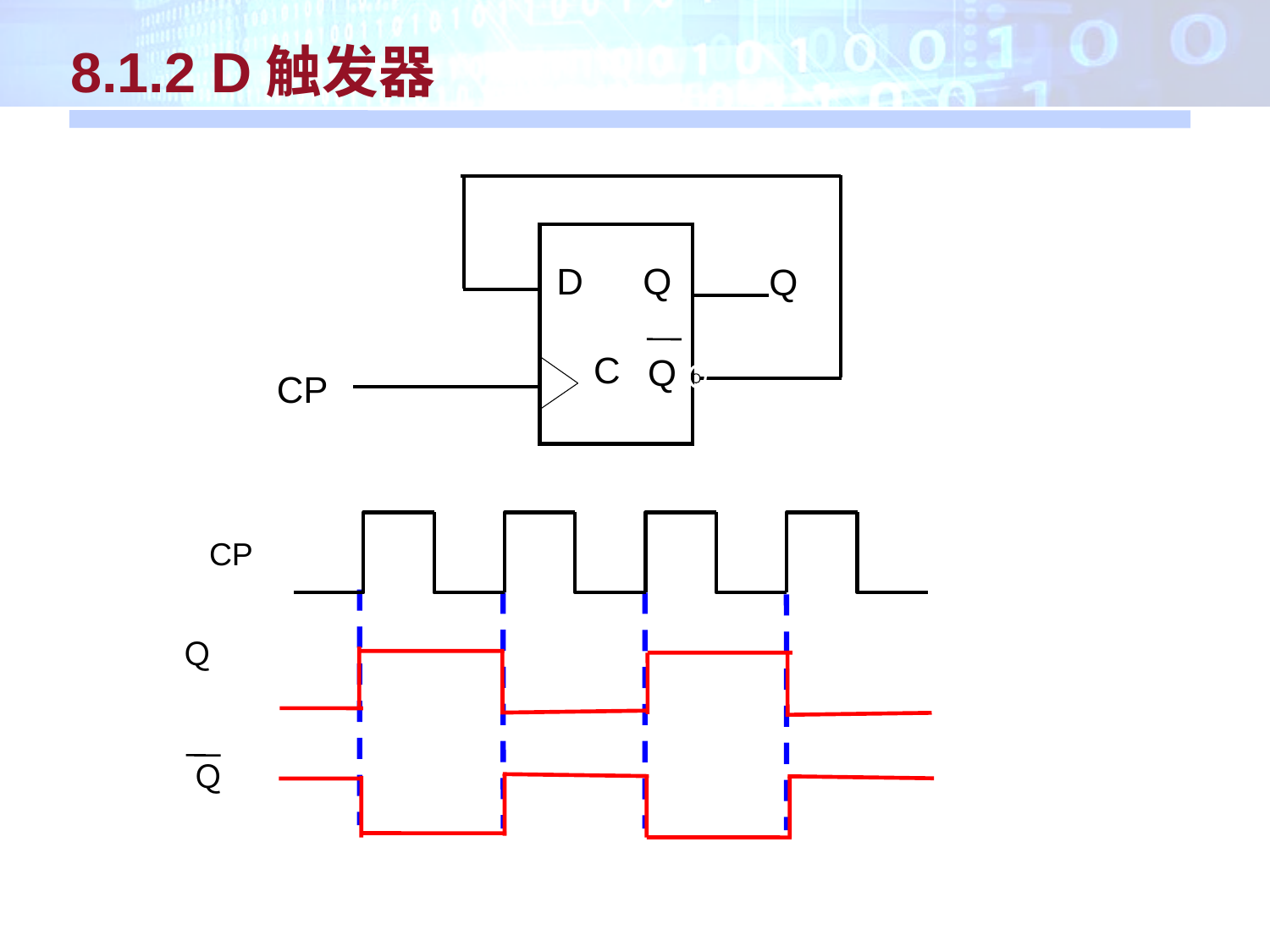

8.1.2 D触发器

D
Q
Q

C
Q

CP

CP

Ｑ

Ｑ